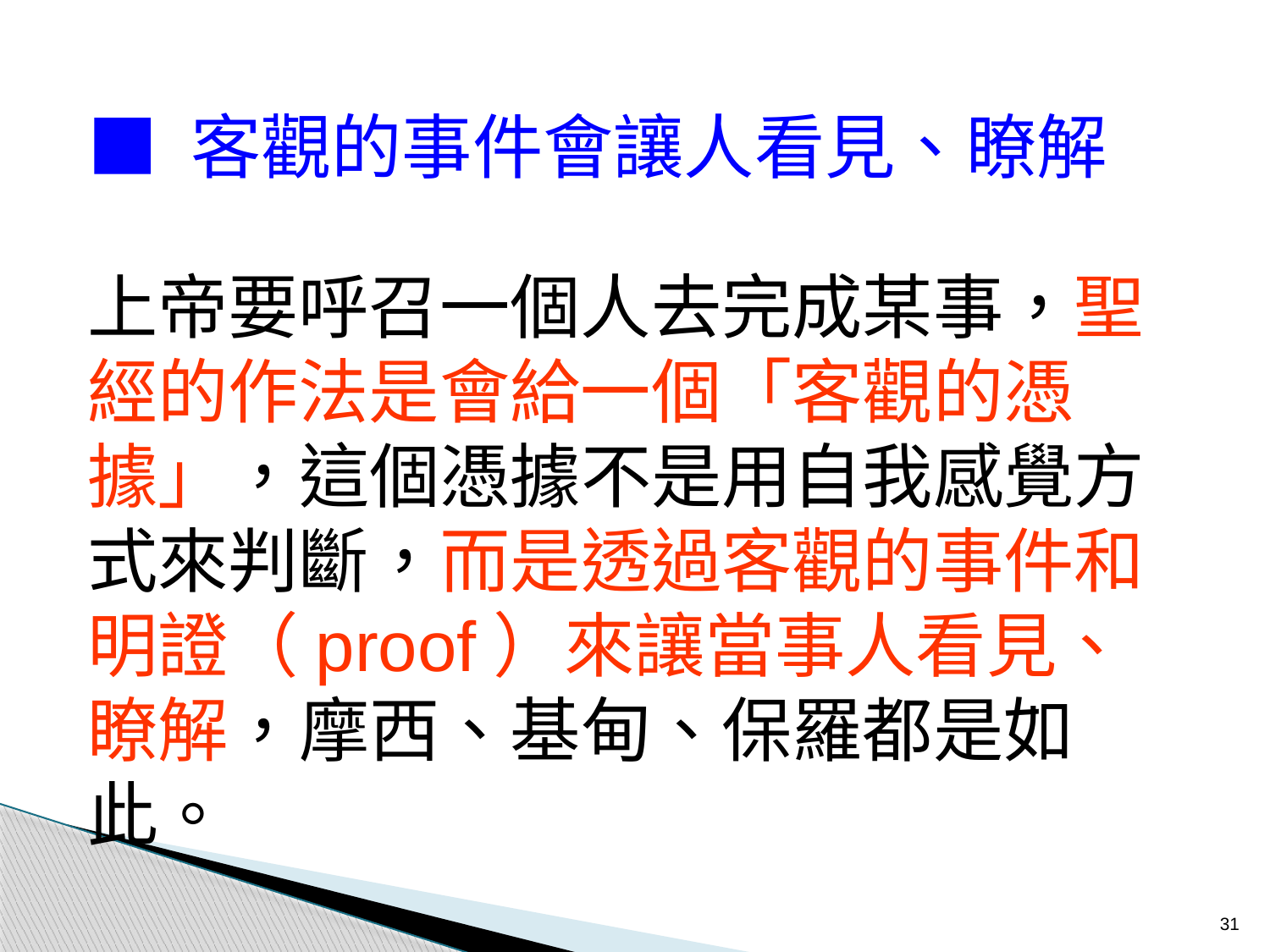

■ 客觀的事件會讓人看見、瞭解
上帝要呼召一個人去完成某事，聖經的作法是會給一個「客觀的憑據」，這個憑據不是用自我感覺方式來判斷，而是透過客觀的事件和明證（proof）來讓當事人看見、瞭解，摩西、基甸、保羅都是如此。
31